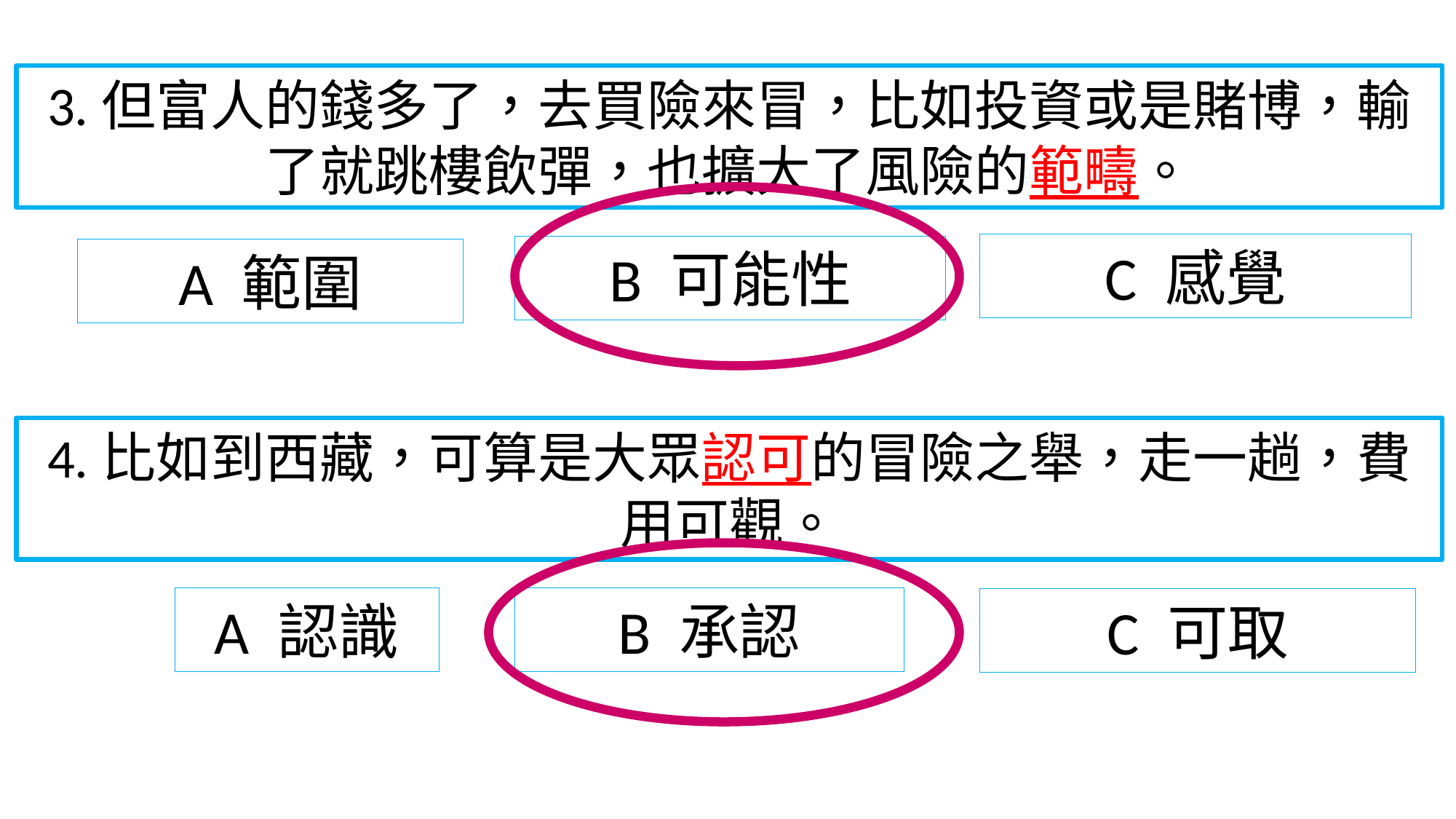

3.但富人的錢多了，去買險來冒，比如投資或是賭博，輸了就跳樓飲彈，也擴大了風險的範疇。

C 感覺
B 可能性
A 範圍
4.比如到西藏，可算是大眾認可的冒險之舉，走一趟，費用可觀。

A 認識
B 承認
C 可取